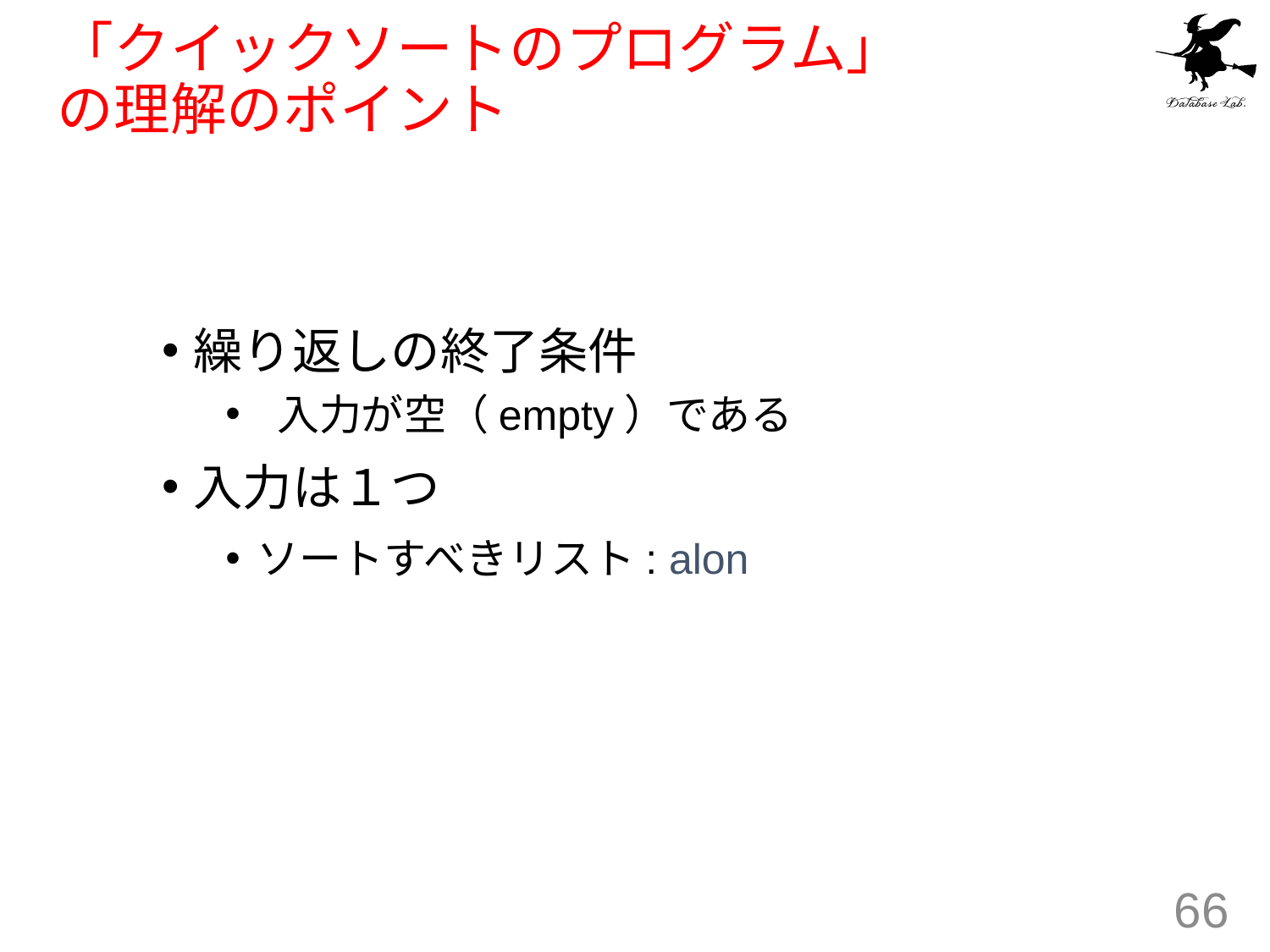

# 「クイックソートのプログラム」 の理解のポイント
繰り返しの終了条件
 入力が空（empty）である
入力は１つ
ソートすべきリスト: alon

66